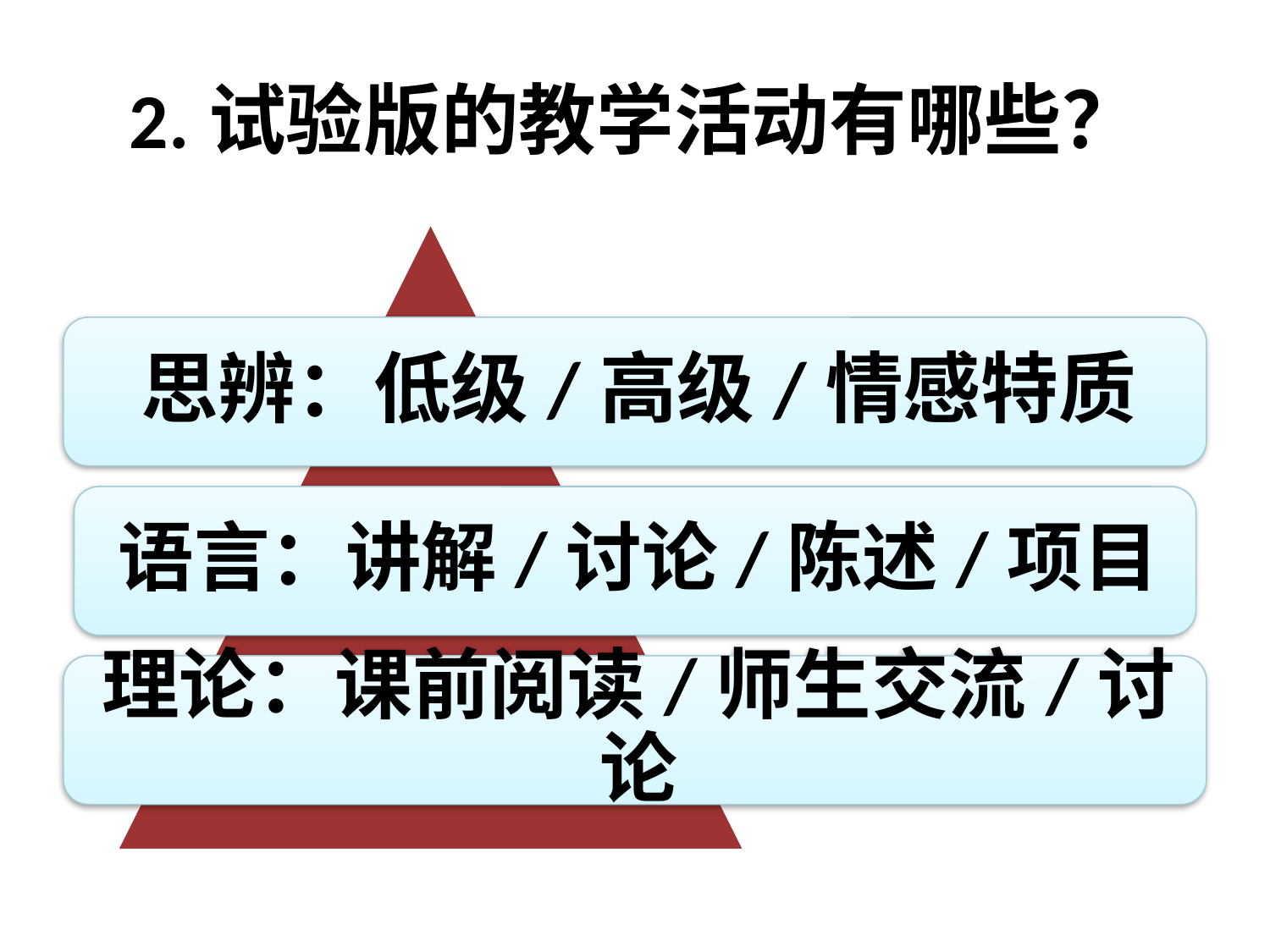

# 2.试验版的教学活动有哪些？
思辨：低级/高级/情感特质
语言：讲解/讨论/陈述/项目
理论：课前阅读/师生交流/讨论